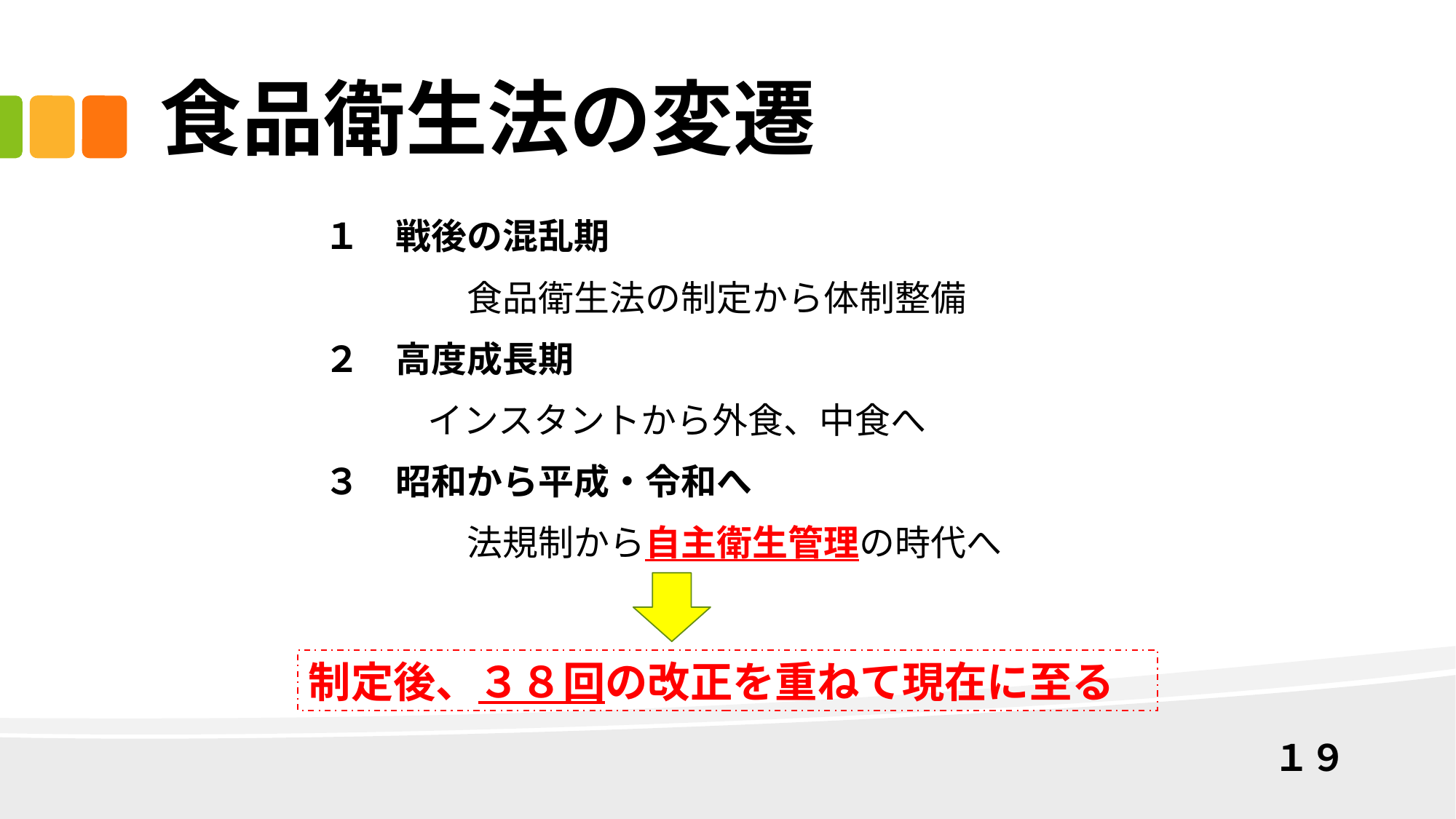

# 食品衛生法の変遷
１　戦後の混乱期
　　　　食品衛生法の制定から体制整備
２　高度成長期
　    　インスタントから外食、中食へ
３　昭和から平成・令和へ
　　　　法規制から自主衛生管理の時代へ

制定後、３８回の改正を重ねて現在に至る
１９